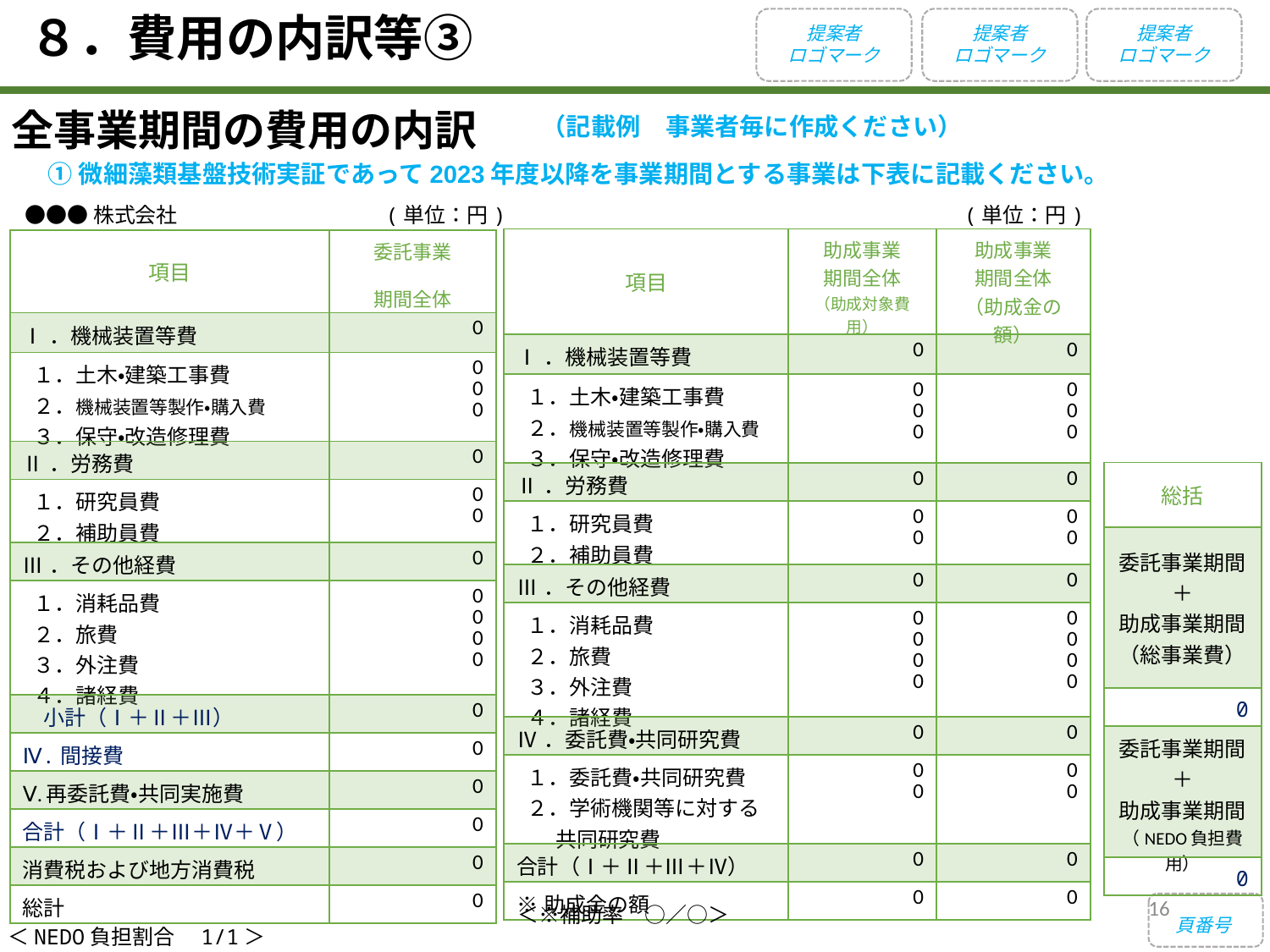

８．費用の内訳等③

提案者
ロゴマーク
提案者
ロゴマーク
提案者
ロゴマーク
全事業期間の費用の内訳
（記載例　事業者毎に作成ください）
①微細藻類基盤技術実証であって2023年度以降を事業期間とする事業は下表に記載ください。
●●●株式会社
(単位：円)
(単位：円)
| 項目 | 助成事業 期間全体 （助成対象費用） | 助成事業 期間全体 （助成金の額） |
| --- | --- | --- |
| Ⅰ．機械装置等費 | 0 | 0 |
| １．土木・建築工事費 ２．機械装置等製作・購入費 ３．保守・改造修理費 | 0 0 0 | 0 0 0 |
| Ⅱ．労務費 | 0 | 0 |
| １．研究員費 ２．補助員費 | 0 0 | 0 0 |
| Ⅲ．その他経費 | 0 | 0 |
| １．消耗品費 ２．旅費 ３．外注費 ４．諸経費 | 0 0 0 0 | 0 0 0 0 |
| Ⅳ．委託費・共同研究費 | 0 | 0 |
| １．委託費・共同研究費 ２．学術機関等に対する 共同研究費 | 0 0 | 0 0 |
| 合計（Ⅰ＋Ⅱ＋Ⅲ＋Ⅳ） | 0 | 0 |
| ※助成金の額 | 0 | 0 |
| 項目 | 委託事業 期間全体 |
| --- | --- |
| Ⅰ．機械装置等費 | 0 |
| １．土木・建築工事費 ２．機械装置等製作・購入費 ３．保守・改造修理費 | 0 0 0 |
| Ⅱ．労務費 | 0 |
| １．研究員費 ２．補助員費 | 0 0 |
| Ⅲ．その他経費 | 0 |
| １．消耗品費 ２．旅費 ３．外注費 ４．諸経費 | 0 0 0 0 |
| 小計（Ⅰ＋Ⅱ＋Ⅲ） | 0 |
| Ⅳ.間接費 | 0 |
| Ⅴ.再委託費・共同実施費 | 0 |
| 合計（Ⅰ＋Ⅱ＋Ⅲ＋Ⅳ＋Ⅴ） | 0 |
| 消費税および地方消費税 | 0 |
| 総計 | 0 |
| 総括 |
| --- |
| 委託事業期間＋ 助成事業期間 （総事業費） |
| 0 |
| 委託事業期間＋ 助成事業期間 （NEDO負担費用） |
| 0 |
16

＜※補助率　○／○＞
頁番号
＜NEDO負担割合　1/1＞